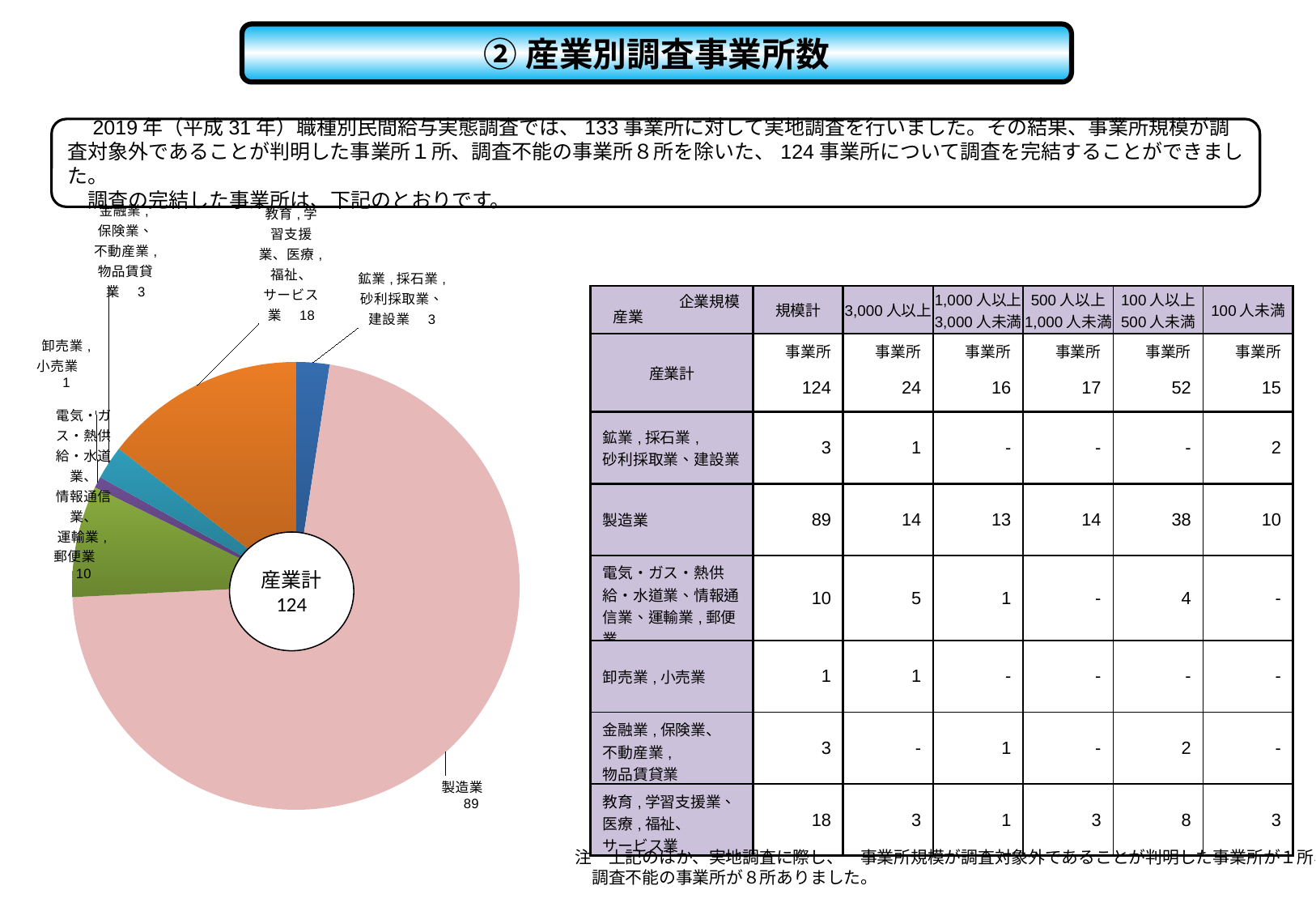

②産業別調査事業所数
　2019年（平成31年）職種別民間給与実態調査では、133事業所に対して実地調査を行いました。その結果、事業所規模が調査対象外であることが判明した事業所１所、調査不能の事業所８所を除いた、124事業所について調査を完結することができました。
　調査の完結した事業所は、下記のとおりです。

### Chart

| Category | 列1 |
|---|---|
| 鉱業,採石業,砂利採取業、建設業 | 3.0 |
| 製造業 | 89.0 |
| 電気・ガス・熱供給・水道業、情報通信業、運輸業,郵便業 | 10.0 |
| 卸売業,小売業 | 1.0 |
| 金融業,保険業、不動産業,物品賃貸業 | 3.0 |
| 教育,学習支援業、医療,福祉、サービス業 | 18.0 |
|  | 規模計 | 3,000人以上 | 1,000人以上 3,000人未満 | 500人以上 1,000人未満 | 100人以上 500人未満 | 100人未満 |
| --- | --- | --- | --- | --- | --- | --- |
| 産業計 | 事業所 | 事業所 | 事業所 | 事業所 | 事業所 | 事業所 |
|  | 124 | 24 | 16 | 17 | 52 | 15 |
| 鉱業,採石業, 砂利採取業、建設業 | 3 | 1 | - | - | - | 2 |
| 製造業 | 89 | 14 | 13 | 14 | 38 | 10 |
| 電気・ガス・熱供給・水道業、情報通信業、運輸業,郵便業 | 10 | 5 | 1 | - | 4 | - |
| 卸売業,小売業 | 1 | 1 | - | - | - | - |
| 金融業,保険業、 不動産業, 物品賃貸業 | 3 | - | 1 | - | 2 | - |
| 教育,学習支援業、 医療,福祉、 サービス業 | 18 | 3 | 1 | 3 | 8 | 3 |
企業規模
産業
産業計
124
注　上記のほか、実地調査に際し、　事業所規模が調査対象外であることが判明した事業所が１所、
　調査不能の事業所が８所ありました。